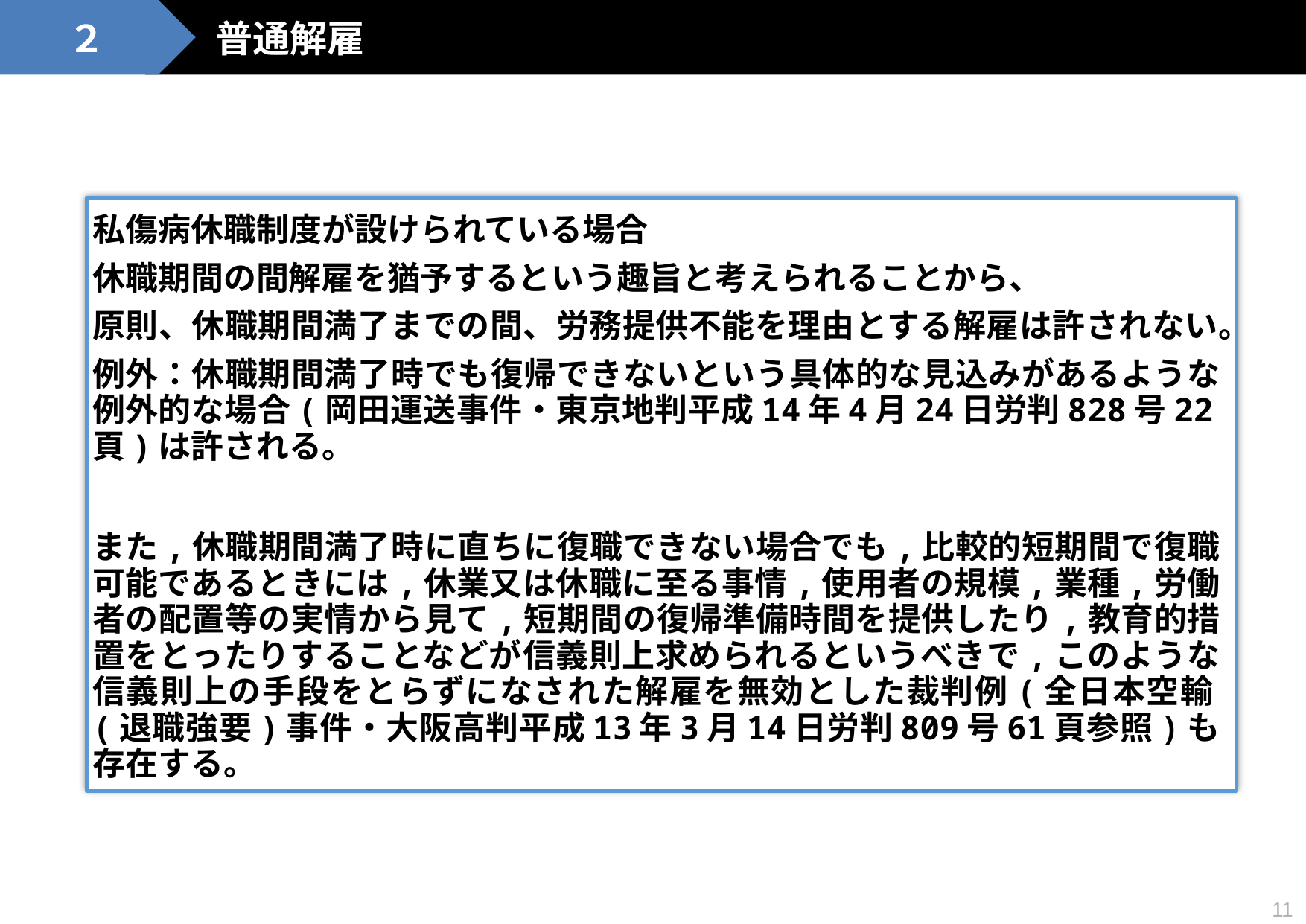

普通解雇
２

私傷病休職制度が設けられている場合
休職期間の間解雇を猶予するという趣旨と考えられることから、
原則、休職期間満了までの間、労務提供不能を理由とする解雇は許されない。
例外：休職期間満了時でも復帰できないという具体的な見込みがあるような例外的な場合(岡田運送事件・東京地判平成14年4月24日労判828号22頁)は許される。

また,休職期間満了時に直ちに復職できない場合でも,比較的短期間で復職可能であるときには,休業又は休職に至る事情,使用者の規模,業種,労働者の配置等の実情から見て,短期間の復帰準備時間を提供したり,教育的措置をとったりすることなどが信義則上求められるというべきで,このような信義則上の手段をとらずになされた解雇を無効とした裁判例(全日本空輸(退職強要)事件・大阪高判平成13年3月14日労判809号61頁参照)も存在する。

11